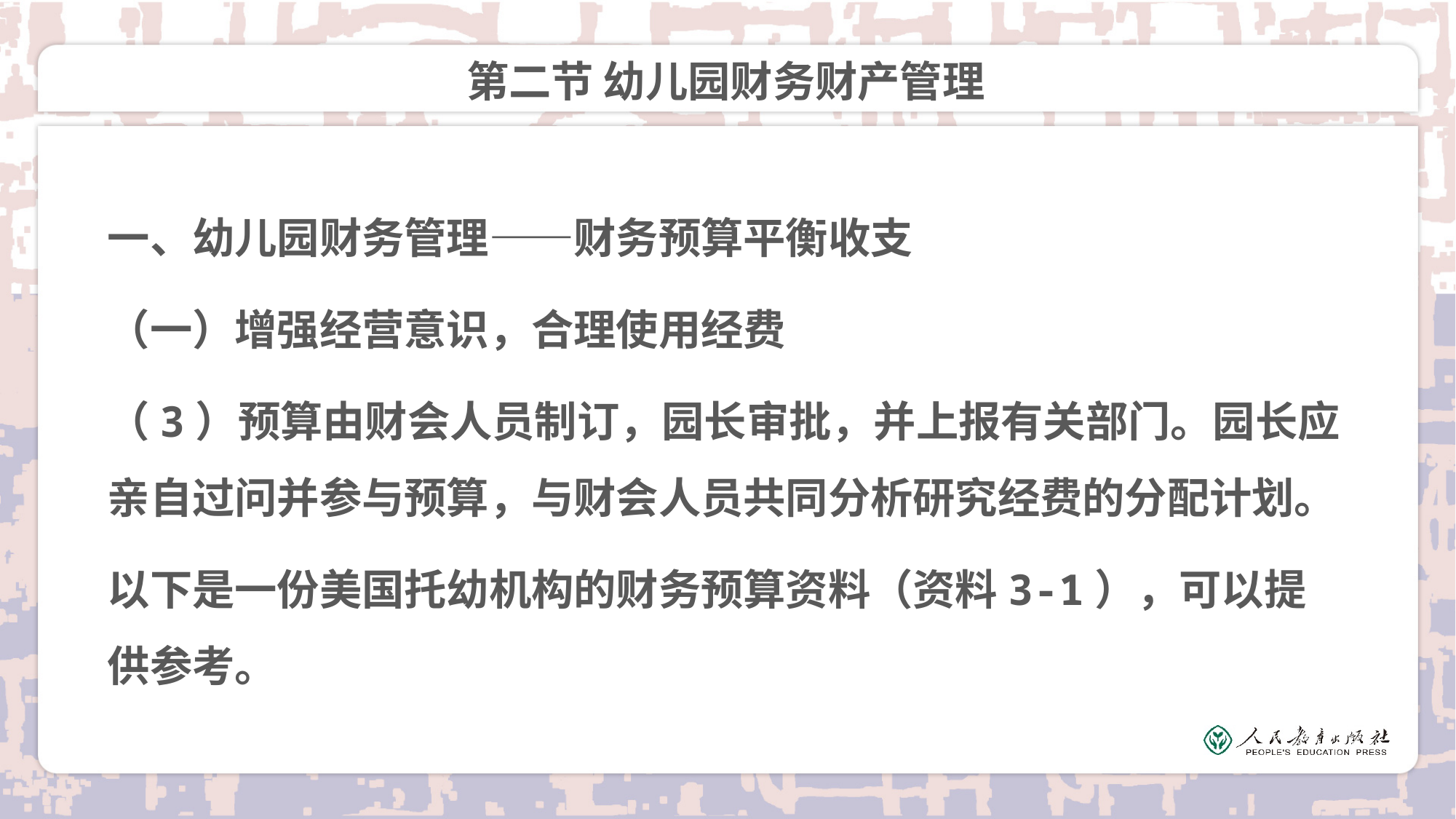

# 第二节 幼儿园财务财产管理
一、幼儿园财务管理——财务预算平衡收支
（一）增强经营意识，合理使用经费
（3）预算由财会人员制订，园长审批，并上报有关部门。园长应亲自过问并参与预算，与财会人员共同分析研究经费的分配计划。
以下是一份美国托幼机构的财务预算资料（资料3-1），可以提供参考。